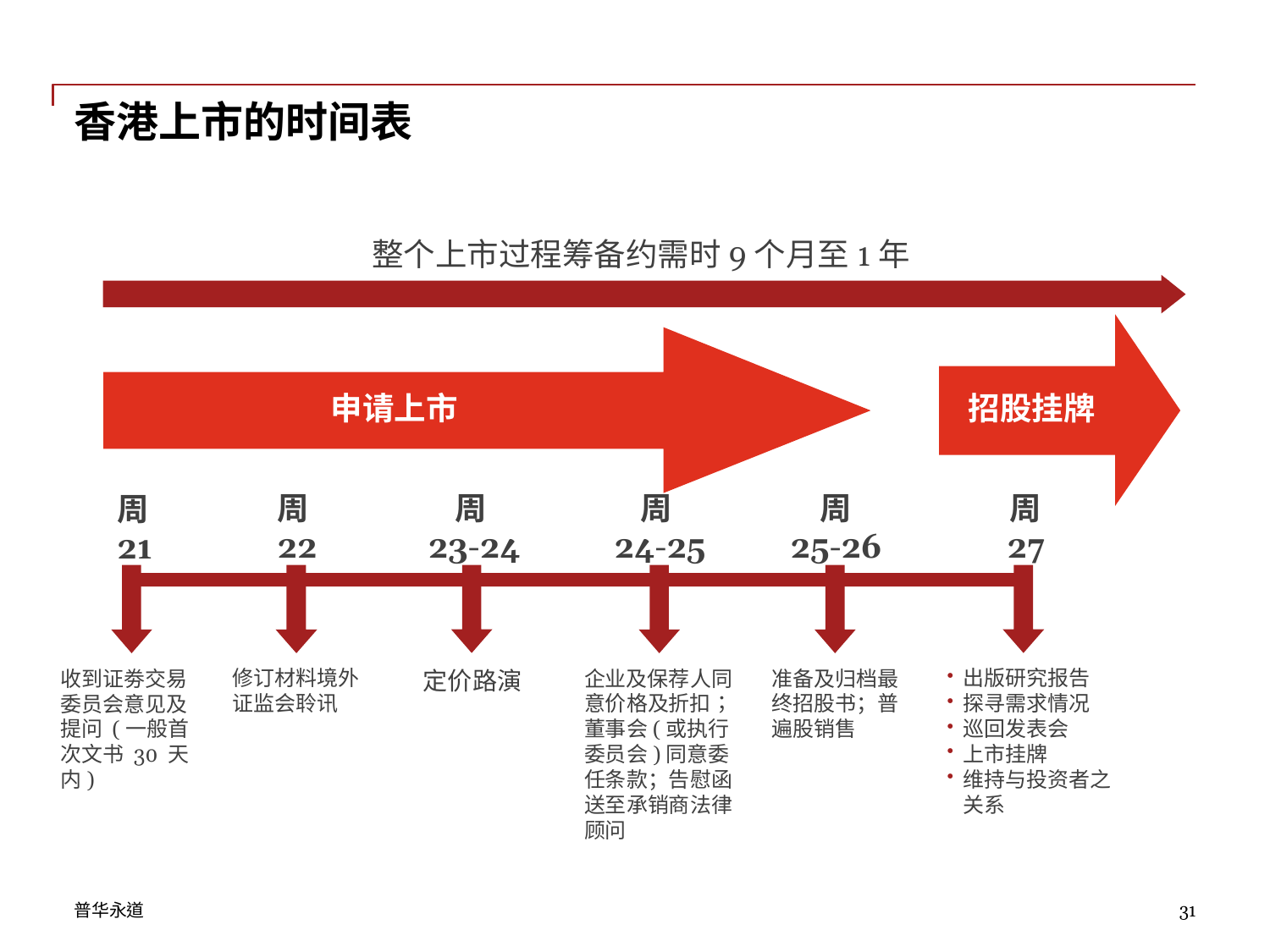

# 香港上市的时间表
整个上市过程筹备约需时9个月至1年

申请上市
招股挂牌
周
21
周
22
周
23-24
周
24-25
周
25-26
周
27

收到证劵交易委员会意见及提问 (一般首次文书 30 天内)

修订材料境外证监会聆讯
定价路演
企业及保荐人同意价格及折扣； 董事会(或执行委员会)同意委任条款；告慰函送至承销商法律顾问
准备及归档最终招股书；普遍股销售
出版研究报告
探寻需求情况
巡回发表会
上市挂牌
维持与投资者之关系
31